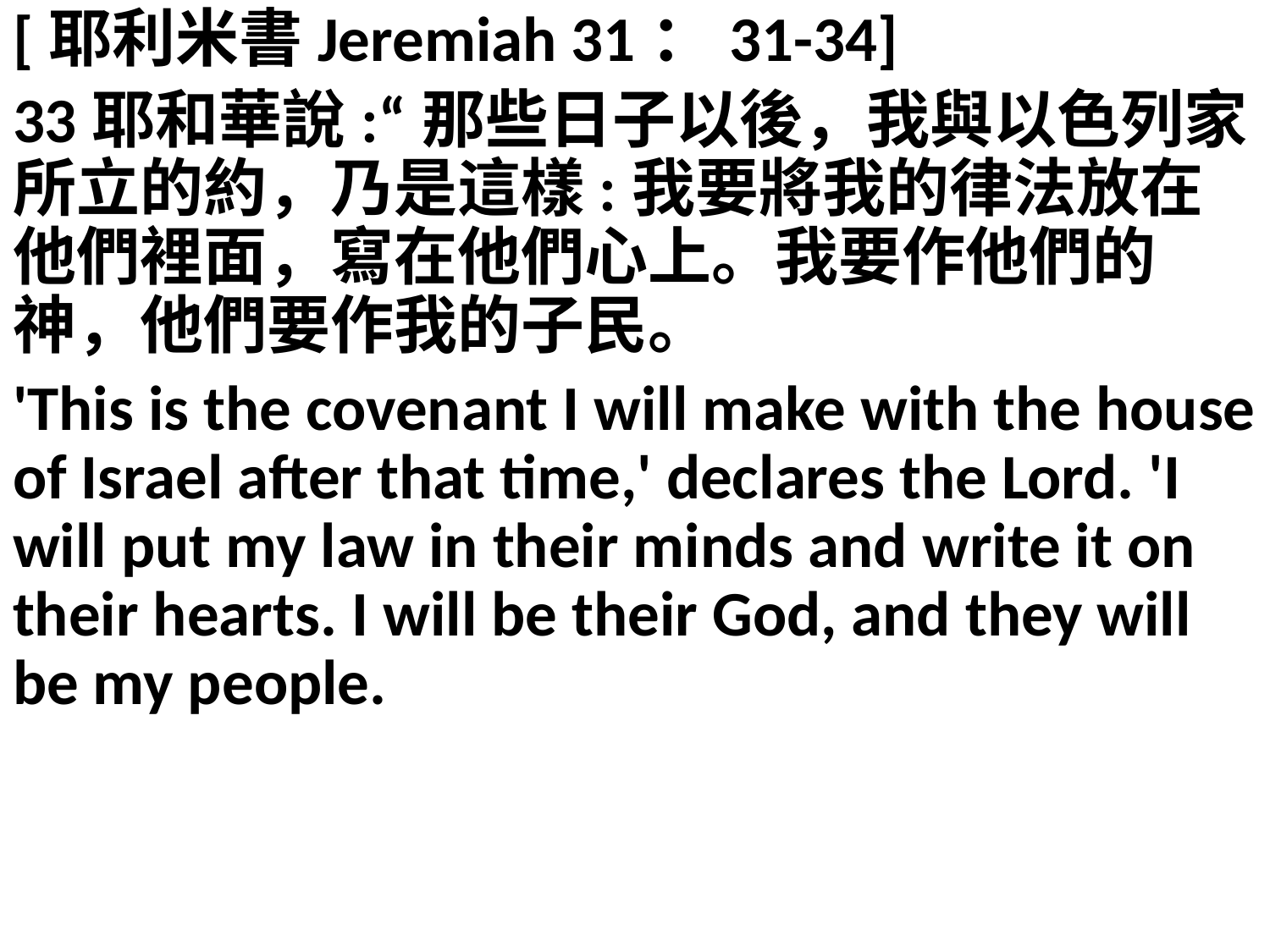

[耶利米書Jeremiah 31：31-34]
33耶和華說:“那些日子以後，我與以色列家所立的約，乃是這樣:我要將我的律法放在他們裡面，寫在他們心上。我要作他們的　神，他們要作我的子民。
'This is the covenant I will make with the house of Israel after that time,' declares the Lord. 'I will put my law in their minds and write it on their hearts. I will be their God, and they will be my people.